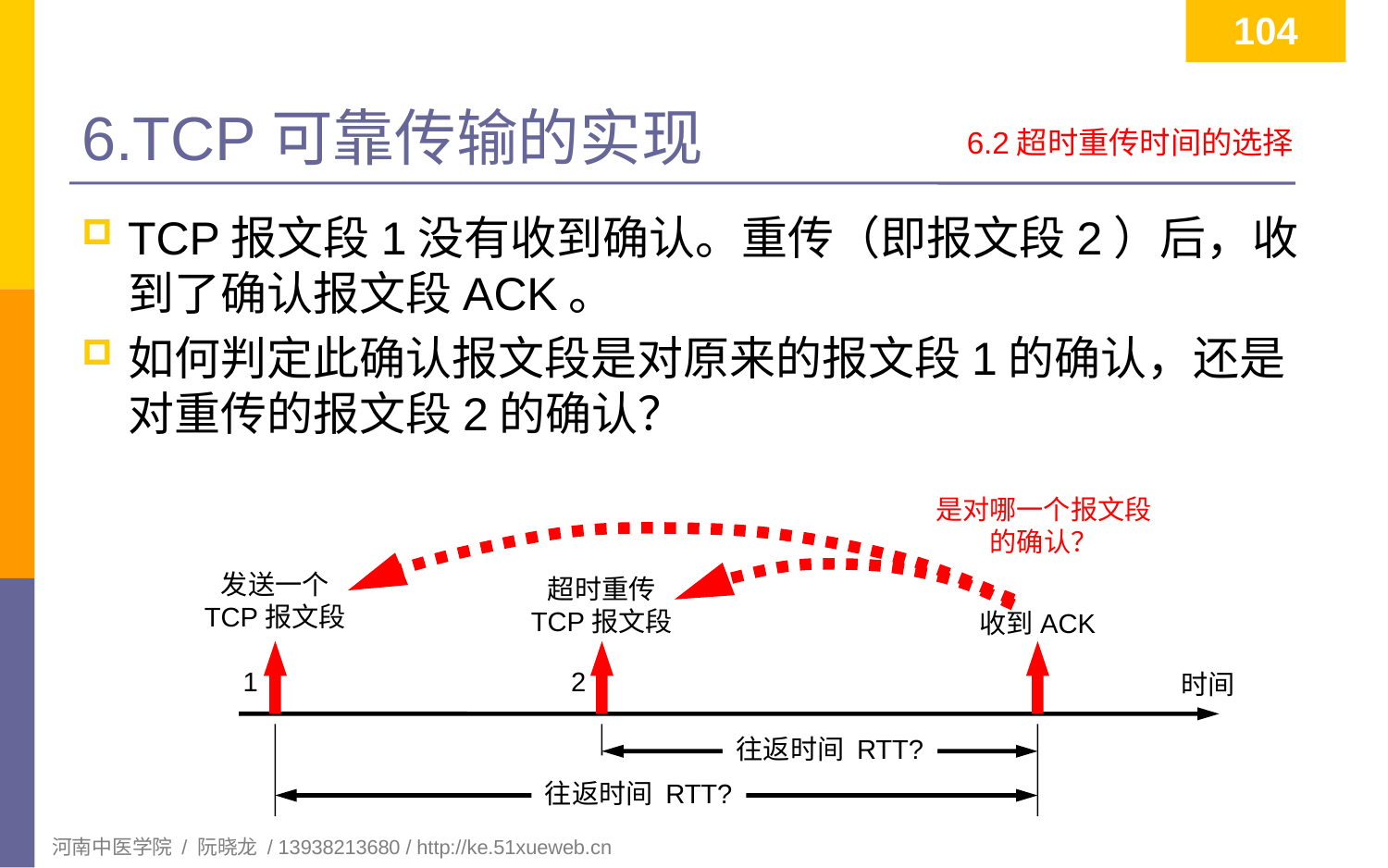

104
# 6.TCP可靠传输的实现
6.2超时重传时间的选择
TCP报文段1没有收到确认。重传（即报文段2）后，收到了确认报文段ACK。
如何判定此确认报文段是对原来的报文段1的确认，还是对重传的报文段2的确认？

是对哪一个报文段
的确认？

发送一个
TCP报文段

超时重传
TCP报文段
收到ACK
1
2
时间

往返时间 RTT?

往返时间 RTT?